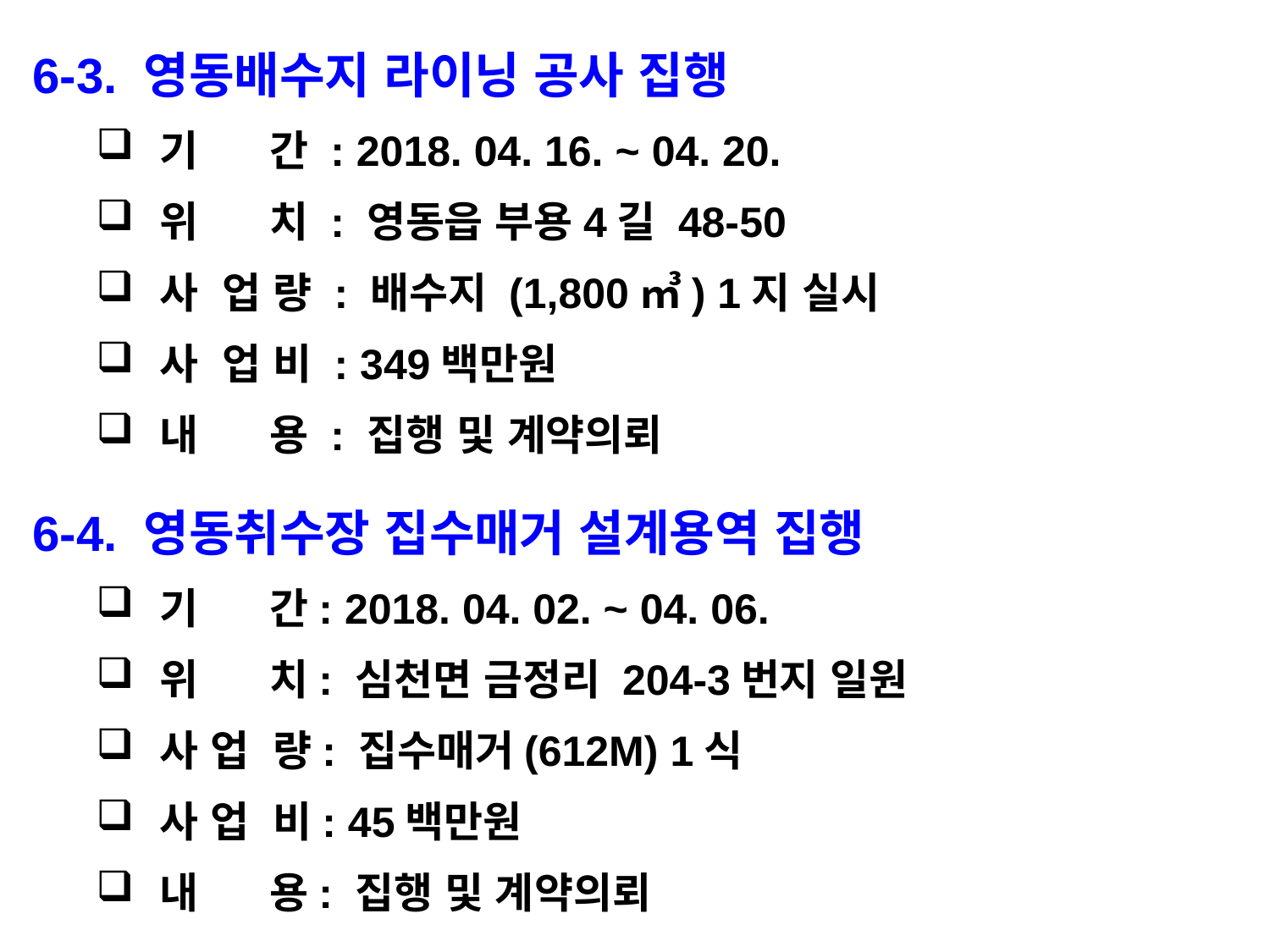

6-3. 영동배수지 라이닝 공사 집행
기      간 : 2018. 04. 16. ~ 04. 20.
위      치 : 영동읍 부용4길 48-50
사  업 량 : 배수지 (1,800㎥) 1지 실시
사  업 비 : 349백만원
내      용 : 집행 및 계약의뢰

6-4. 영동취수장 집수매거 설계용역 집행
기      간: 2018. 04. 02. ~ 04. 06.
위      치: 심천면 금정리 204-3번지 일원
사 업  량: 집수매거(612M) 1식
사 업  비: 45백만원
내      용: 집행 및 계약의뢰